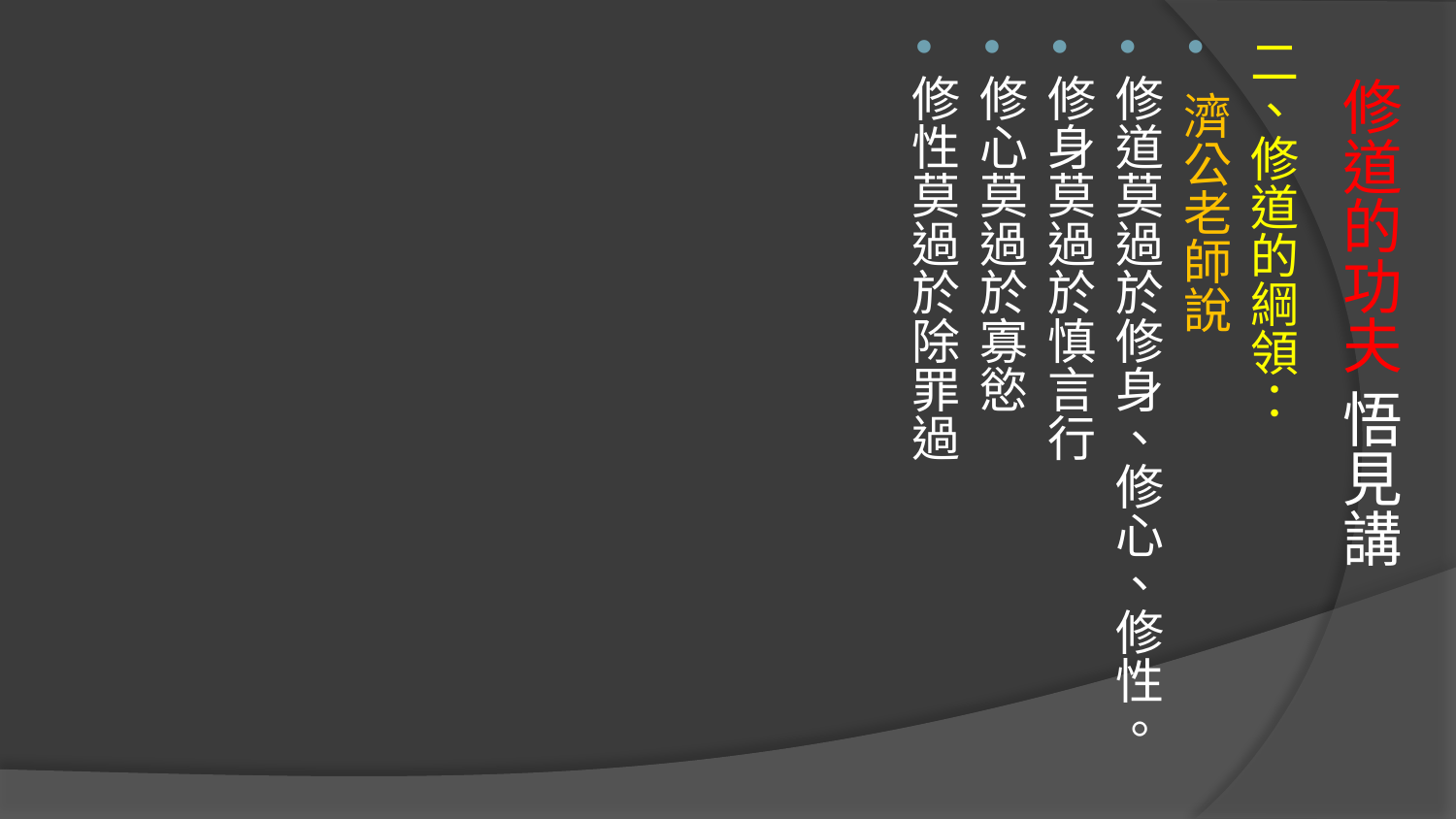

二、修道的綱領：
 濟公老師說
修道莫過於修身、修心、修性。
修身莫過於慎言行
修心莫過於寡慾
修性莫過於除罪過

# 修道的功夫 悟見講